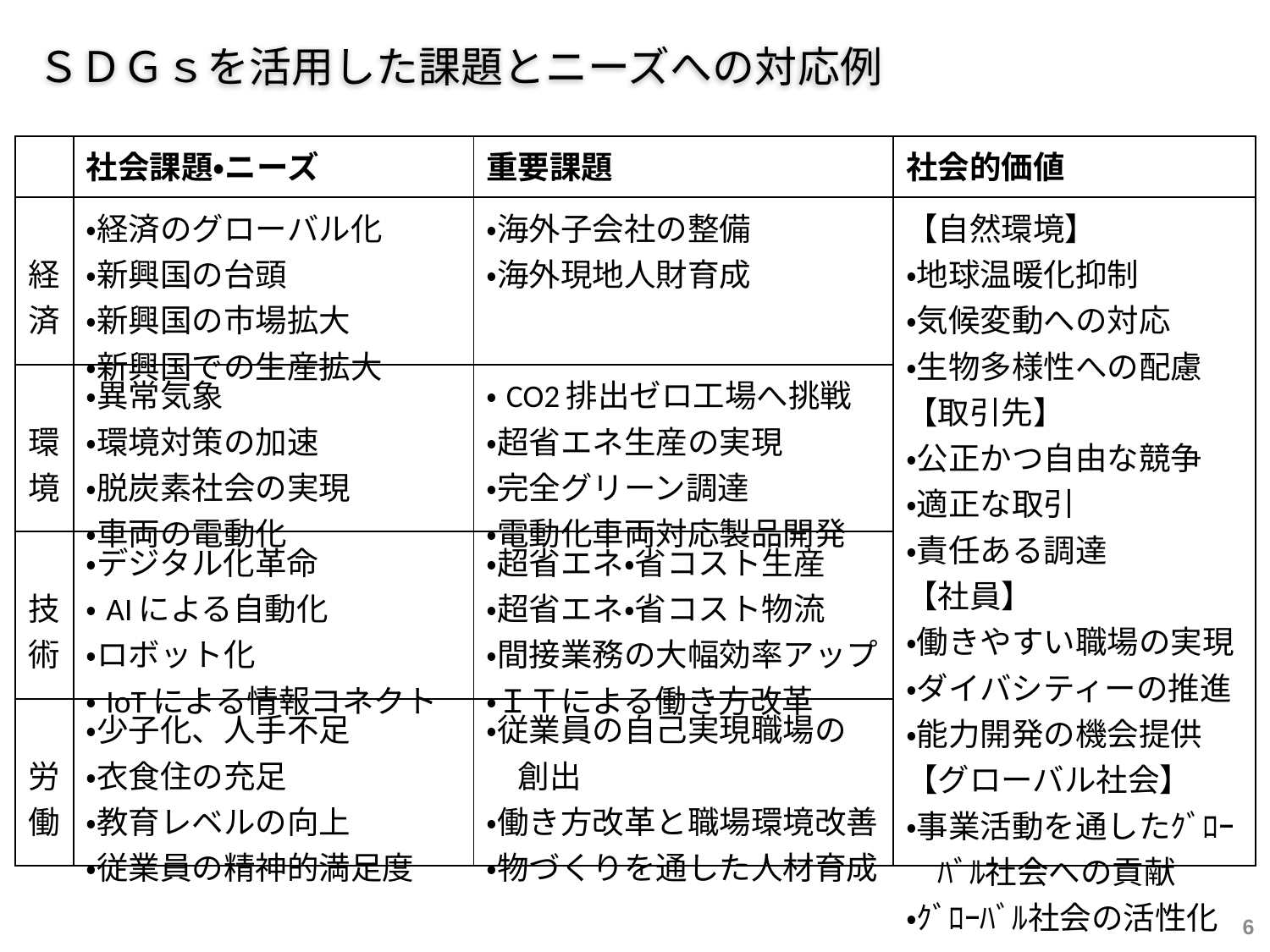

ＳＤＧｓを活用した課題とニーズへの対応例
|  | 社会課題・ニーズ | 重要課題 | 社会的価値 |
| --- | --- | --- | --- |
| 経済 | ・経済のグローバル化 ・新興国の台頭 ・新興国の市場拡大 ・新興国での生産拡大 | ・海外子会社の整備 ・海外現地人財育成 | 【自然環境】 ・地球温暖化抑制 ・気候変動への対応 ・生物多様性への配慮 【取引先】 ・公正かつ自由な競争 ・適正な取引 ・責任ある調達 【社員】 ・働きやすい職場の実現 ・ダイバシティーの推進 ・能力開発の機会提供 【グローバル社会】 ・事業活動を通したｸﾞﾛｰ 　ﾊﾞﾙ社会への貢献 ・ｸﾞﾛｰﾊﾞﾙ社会の活性化 |
| 環境 | ・異常気象 ・環境対策の加速 ・脱炭素社会の実現 ・車両の電動化 | ・CO2排出ゼロ工場へ挑戦 ・超省エネ生産の実現 ・完全グリーン調達 ・電動化車両対応製品開発 |  |
| 技術 | ・デジタル化革命 ・AIによる自動化 ・ロボット化 ・IoTによる情報コネクト | ・超省エネ・省コスト生産 ・超省エネ・省コスト物流 ・間接業務の大幅効率アップ ・ＩＴによる働き方改革 |  |
| 労働 | ・少子化、人手不足 ・衣食住の充足 ・教育レベルの向上 ・従業員の精神的満足度 | ・従業員の自己実現職場の 　創出 ・働き方改革と職場環境改善 ・物づくりを通した人材育成 |  |
6